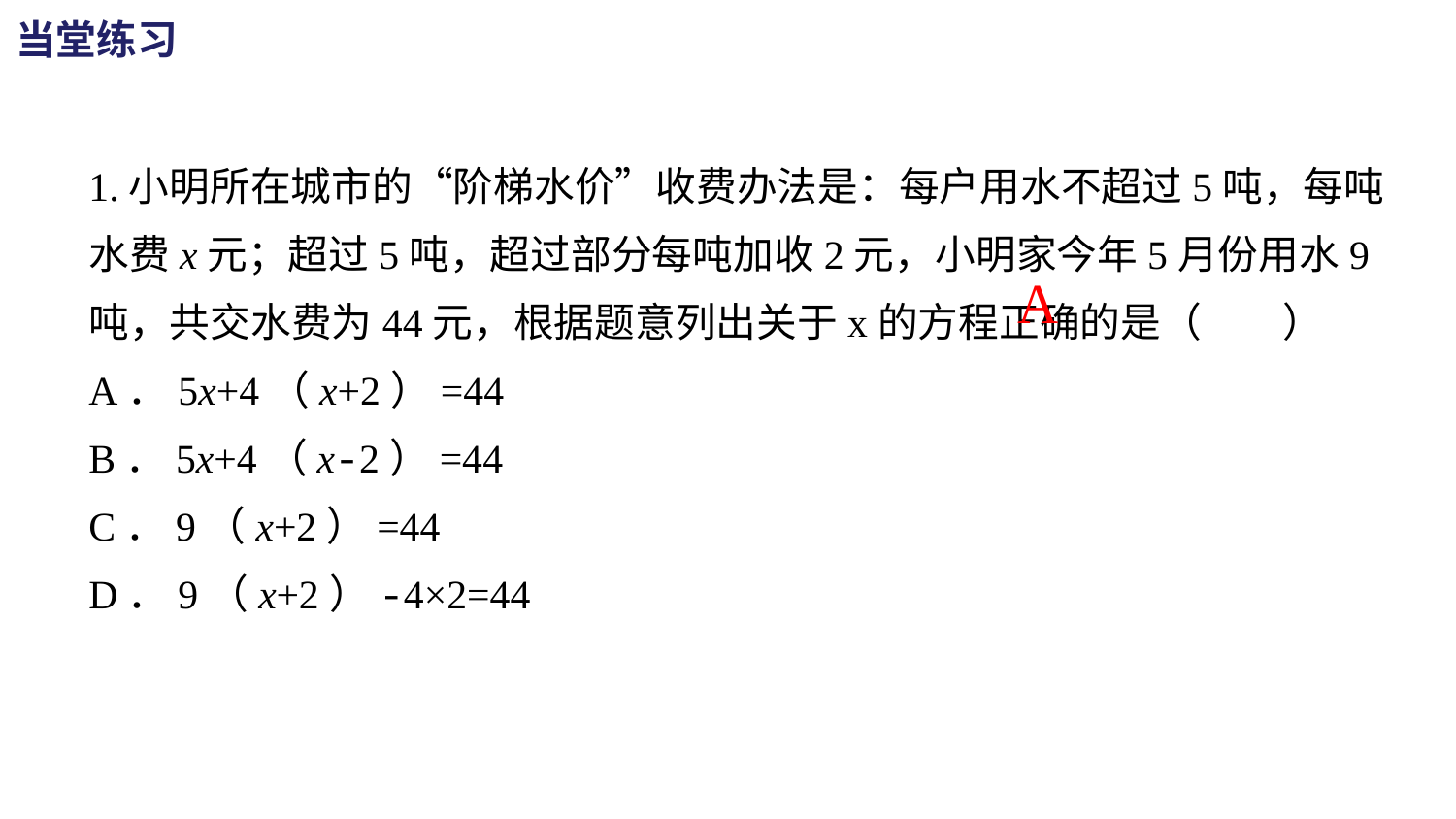

当堂练习
1.小明所在城市的“阶梯水价”收费办法是：每户用水不超过5吨，每吨水费x元；超过5吨，超过部分每吨加收2元，小明家今年5月份用水9吨，共交水费为44元，根据题意列出关于x的方程正确的是（　　）
A．5x+4（x+2）=44
B．5x+4（x-2）=44
C．9（x+2）=44
D．9（x+2）-4×2=44
A